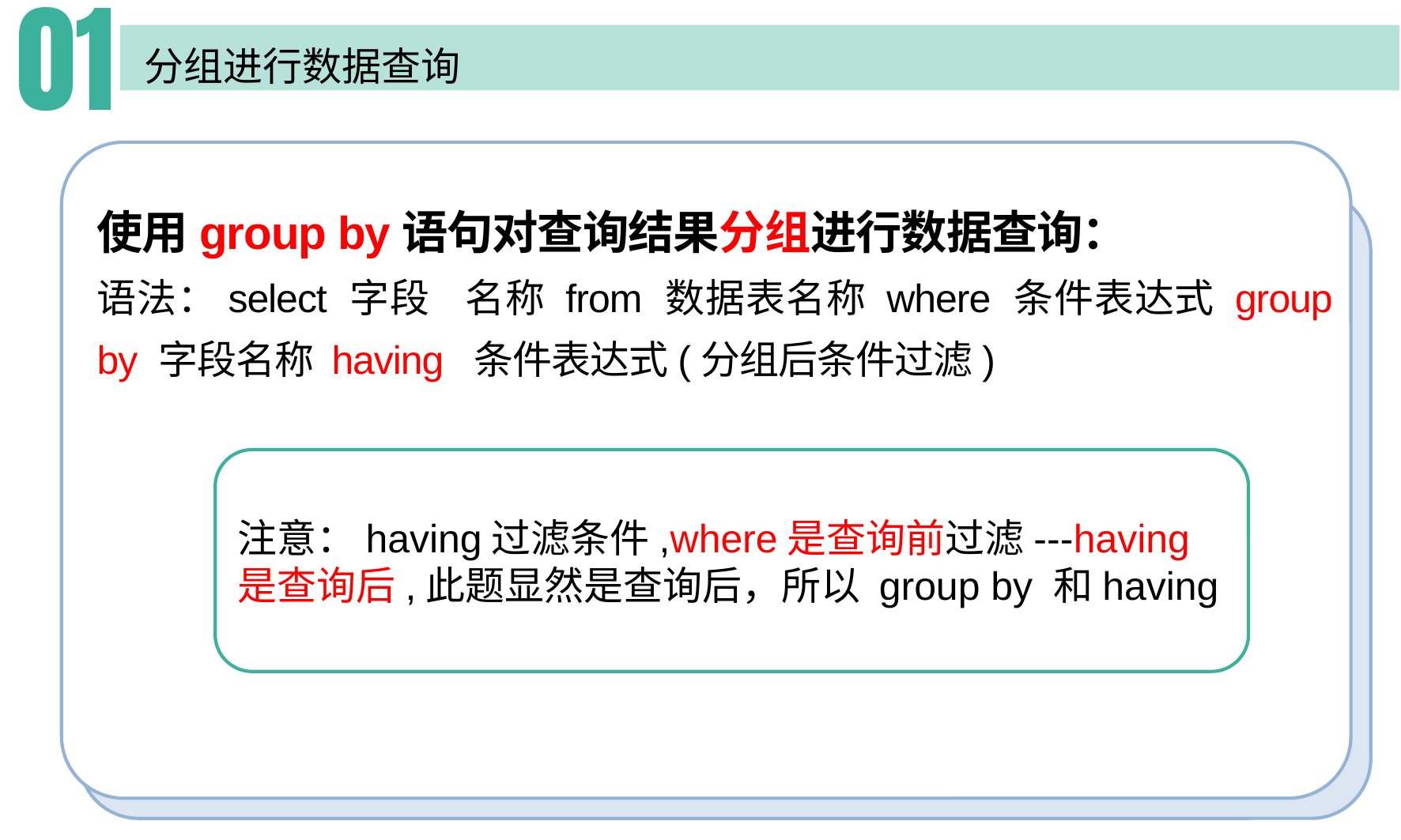

01

分组进行数据查询

使用group by语句对查询结果分组进行数据查询：
语法：select 字段	名称 from 数据表名称 where 条件表达式 group by 字段名称 having  条件表达式(分组后条件过滤)
注意：having过滤条件,where是查询前过滤---having是查询后,此题显然是查询后，所以 group by 和having